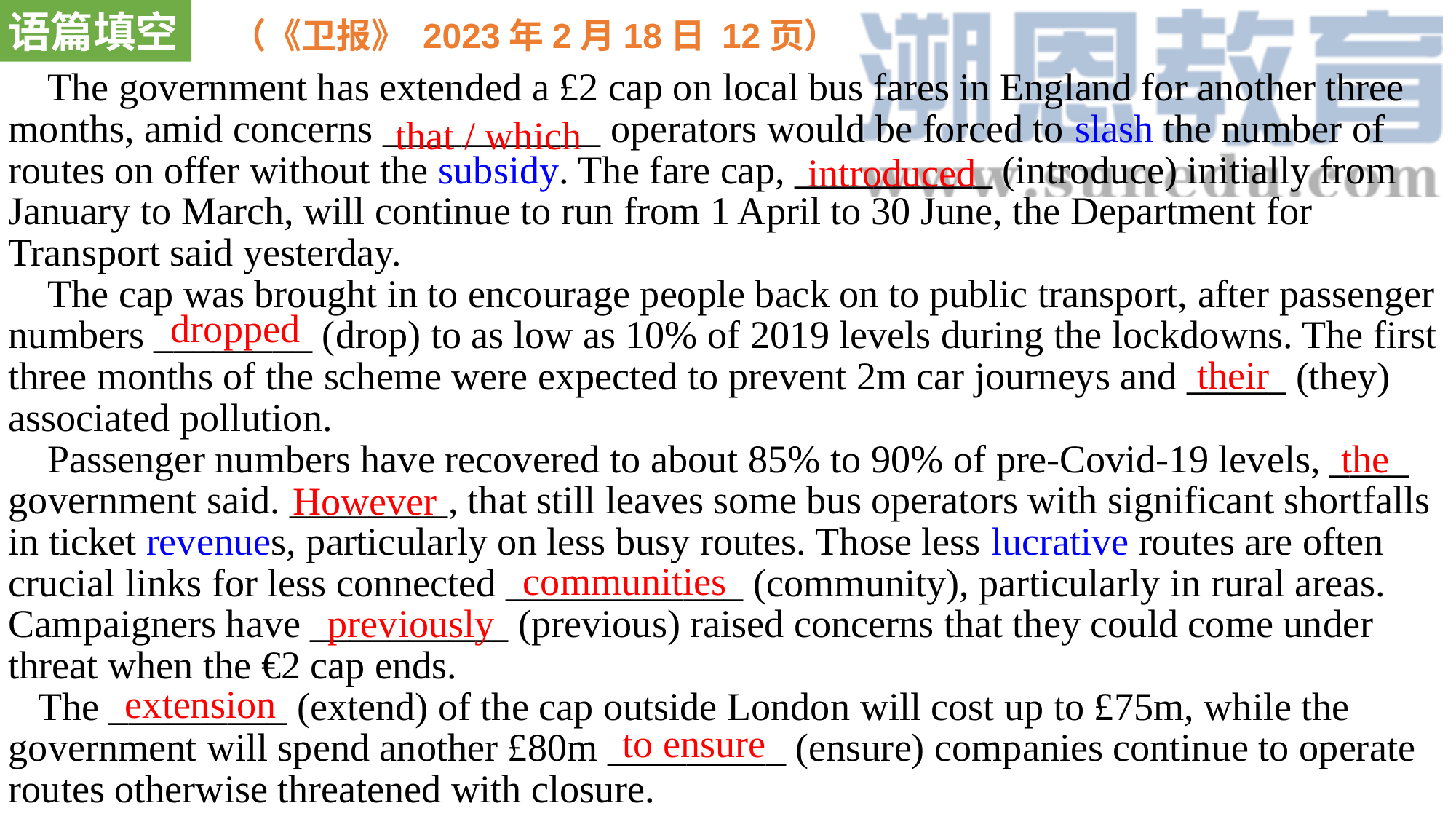

语篇填空
（《卫报》 2023年2月18日 12页）
    The government has extended a £2 cap on local bus fares in England for another three months, amid concerns ___________ operators would be forced to slash the number of routes on offer without the subsidy. The fare cap, __________ (introduce) initially from January to March, will continue to run from 1 April to 30 June, the Department for Transport said yesterday.
    The cap was brought in to encourage people back on to public transport, after passenger numbers ________ (drop) to as low as 10% of 2019 levels during the lockdowns. The first three months of the scheme were expected to prevent 2m car journeys and _____ (they) associated pollution.
    Passenger numbers have recovered to about 85% to 90% of pre-Covid-19 levels, ____ government said. ________, that still leaves some bus operators with significant shortfalls in ticket revenues, particularly on less busy routes. Those less lucrative routes are often crucial links for less connected ____________ (community), particularly in rural areas. Campaigners have __________ (previous) raised concerns that they could come under threat when the €2 cap ends.
   The _________ (extend) of the cap outside London will cost up to £75m, while the government will spend another £80m _________ (ensure) companies continue to operate routes otherwise threatened with closure.
that / which
introduced
dropped
their
the
However
communities
previously
extension
to ensure